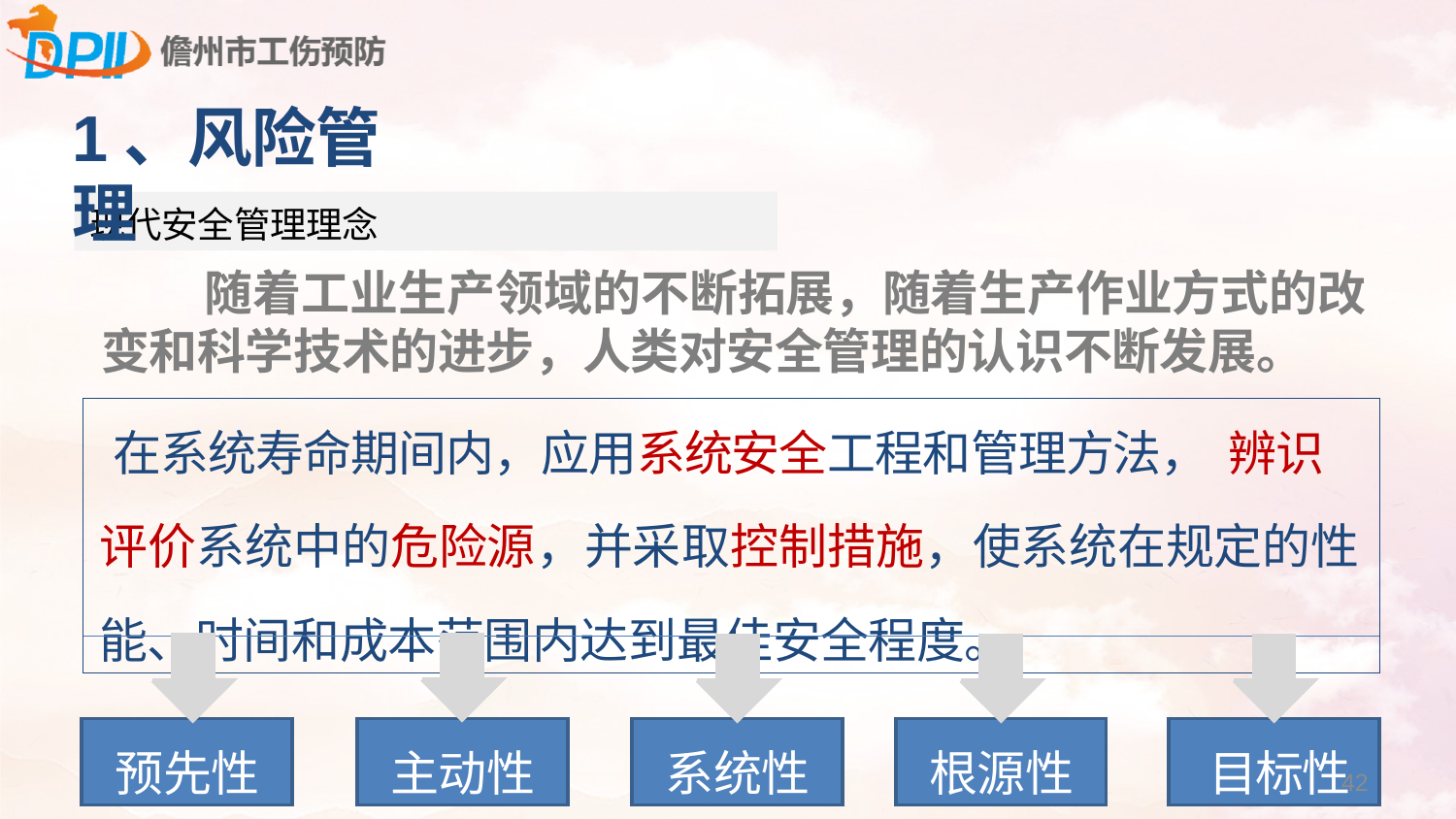

1、风险管理

现代安全管理理念

随着工业生产领域的不断拓展，随着生产作业方式的改 变和科学技术的进步，人类对安全管理的认识不断发展。
| 在系统寿命期间内，应用系统安全工程和管理方法， 辨识 评价系统中的危险源，并采取控制措施，使系统在规定的性 能、时间和成本范围内达到最佳安全程度。 |
| --- |

| 预先性 |
| --- |
| 主动性 |
| --- |
| 系统性 |
| --- |
| 根源性 |
| --- |
| 目标性 |
| --- |

42